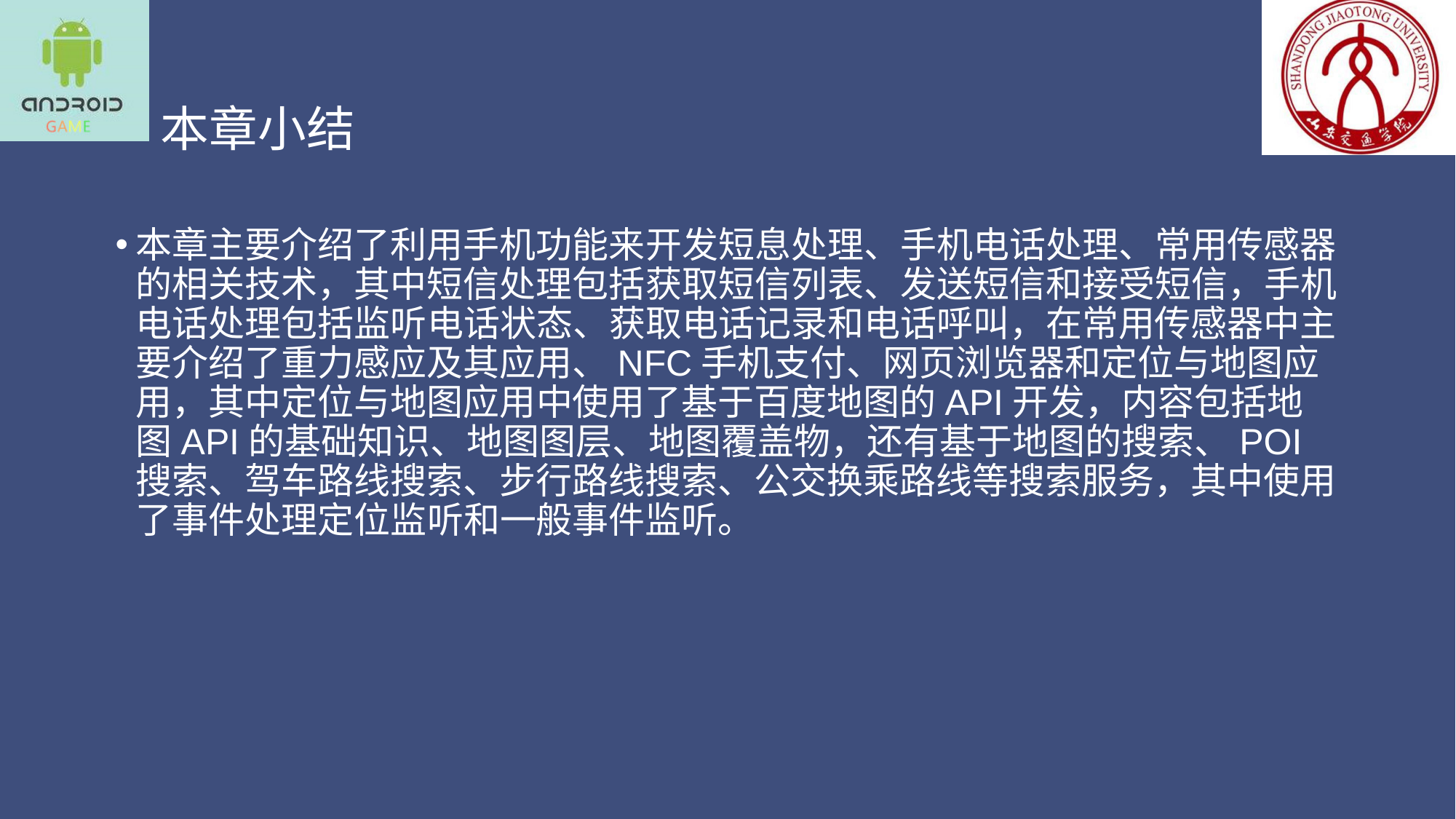

# 本章小结
本章主要介绍了利用手机功能来开发短息处理、手机电话处理、常用传感器的相关技术，其中短信处理包括获取短信列表、发送短信和接受短信，手机电话处理包括监听电话状态、获取电话记录和电话呼叫，在常用传感器中主要介绍了重力感应及其应用、NFC手机支付、网页浏览器和定位与地图应用，其中定位与地图应用中使用了基于百度地图的API开发，内容包括地图API的基础知识、地图图层、地图覆盖物，还有基于地图的搜索、POI搜索、驾车路线搜索、步行路线搜索、公交换乘路线等搜索服务，其中使用了事件处理定位监听和一般事件监听。